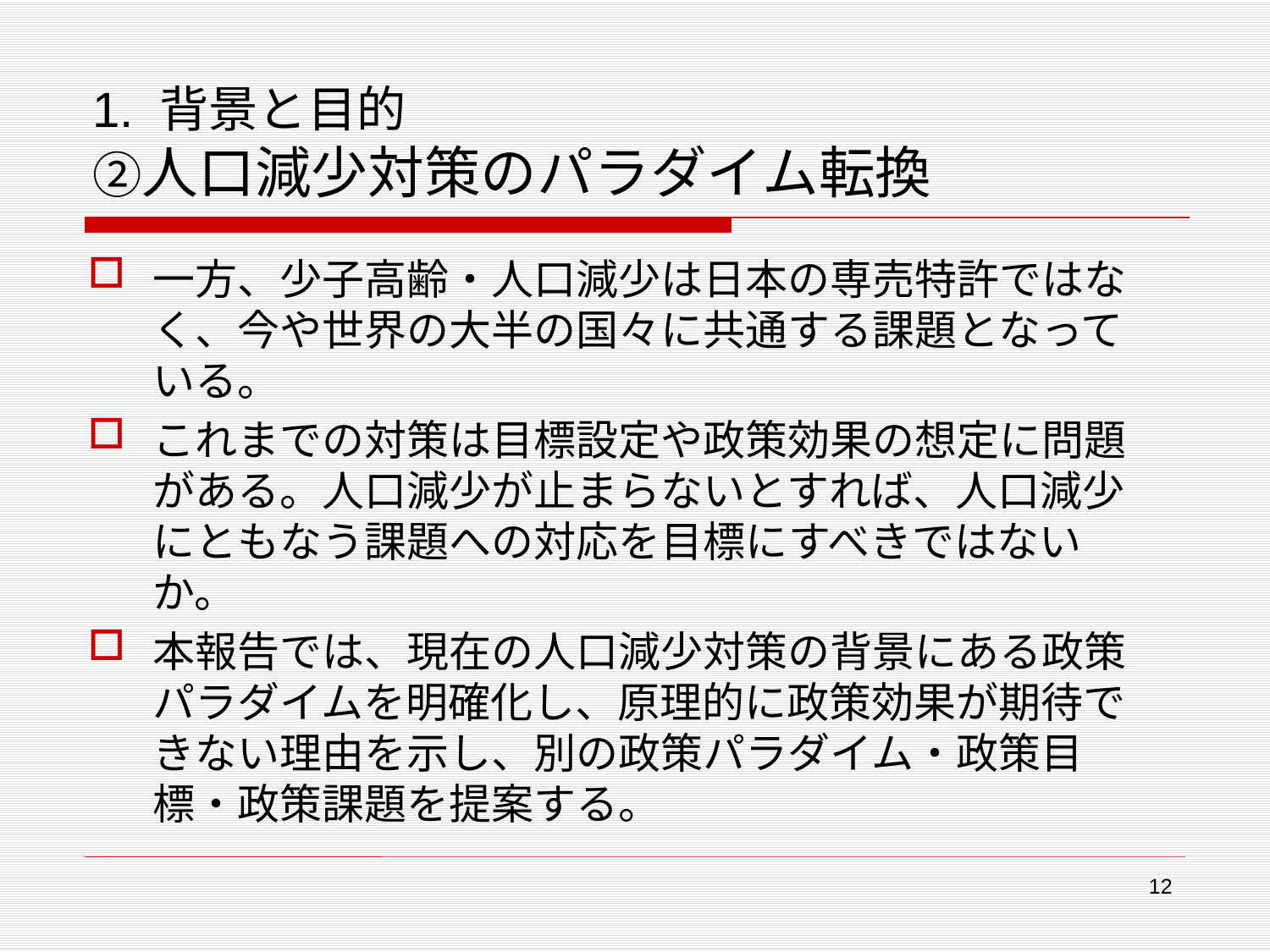

# 1. 背景と目的 ②人口減少対策のパラダイム転換
一方、少子高齢・人口減少は日本の専売特許ではなく、今や世界の大半の国々に共通する課題となっている。
これまでの対策は目標設定や政策効果の想定に問題がある。人口減少が止まらないとすれば、人口減少にともなう課題への対応を目標にすべきではないか。
本報告では、現在の人口減少対策の背景にある政策パラダイムを明確化し、原理的に政策効果が期待できない理由を示し、別の政策パラダイム・政策目標・政策課題を提案する。
12